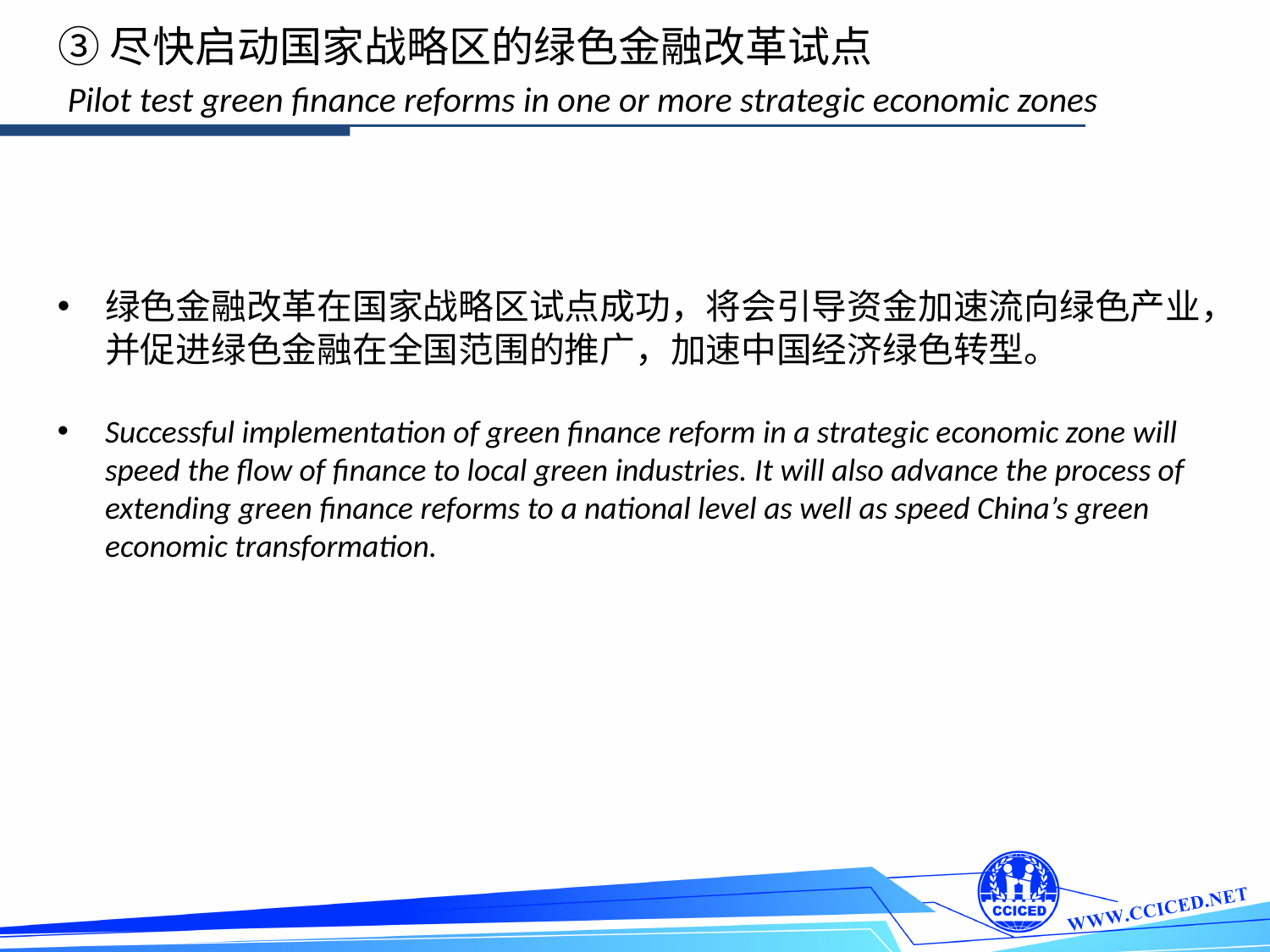

③尽快启动国家战略区的绿色金融改革试点
Pilot test green finance reforms in one or more strategic economic zones
绿色金融改革在国家战略区试点成功，将会引导资金加速流向绿色产业，并促进绿色金融在全国范围的推广，加速中国经济绿色转型。

Successful implementation of green finance reform in a strategic economic zone will speed the flow of finance to local green industries. It will also advance the process of extending green finance reforms to a national level as well as speed China’s green economic transformation.